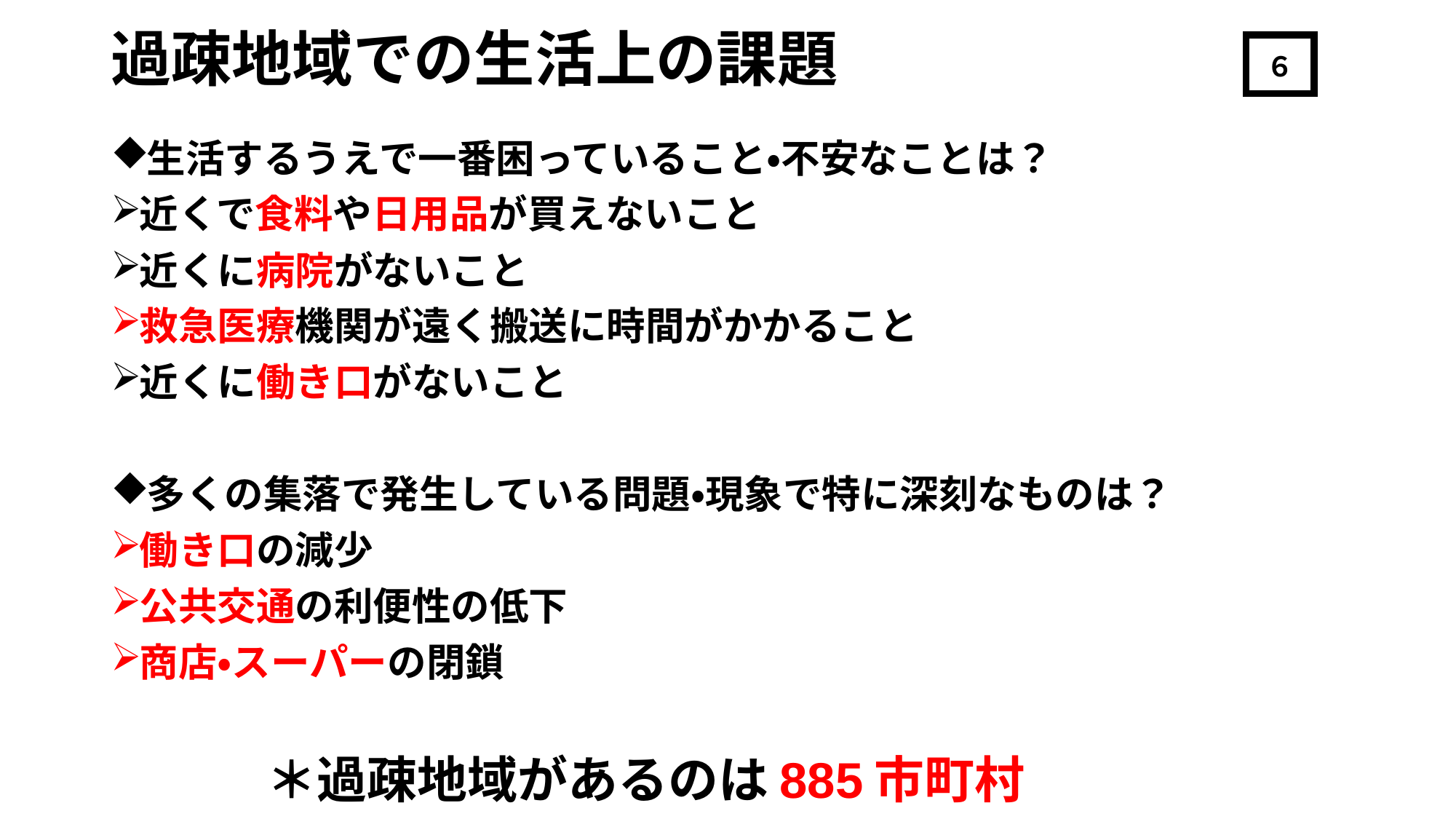

# 過疎地域での生活上の課題

６
生活するうえで一番困っていること・不安なことは？
近くで食料や日用品が買えないこと
近くに病院がないこと
救急医療機関が遠く搬送に時間がかかること
近くに働き口がないこと

多くの集落で発生している問題・現象で特に深刻なものは？
働き口の減少
公共交通の利便性の低下
商店・スーパーの閉鎖

　　　　＊過疎地域があるのは885市町村